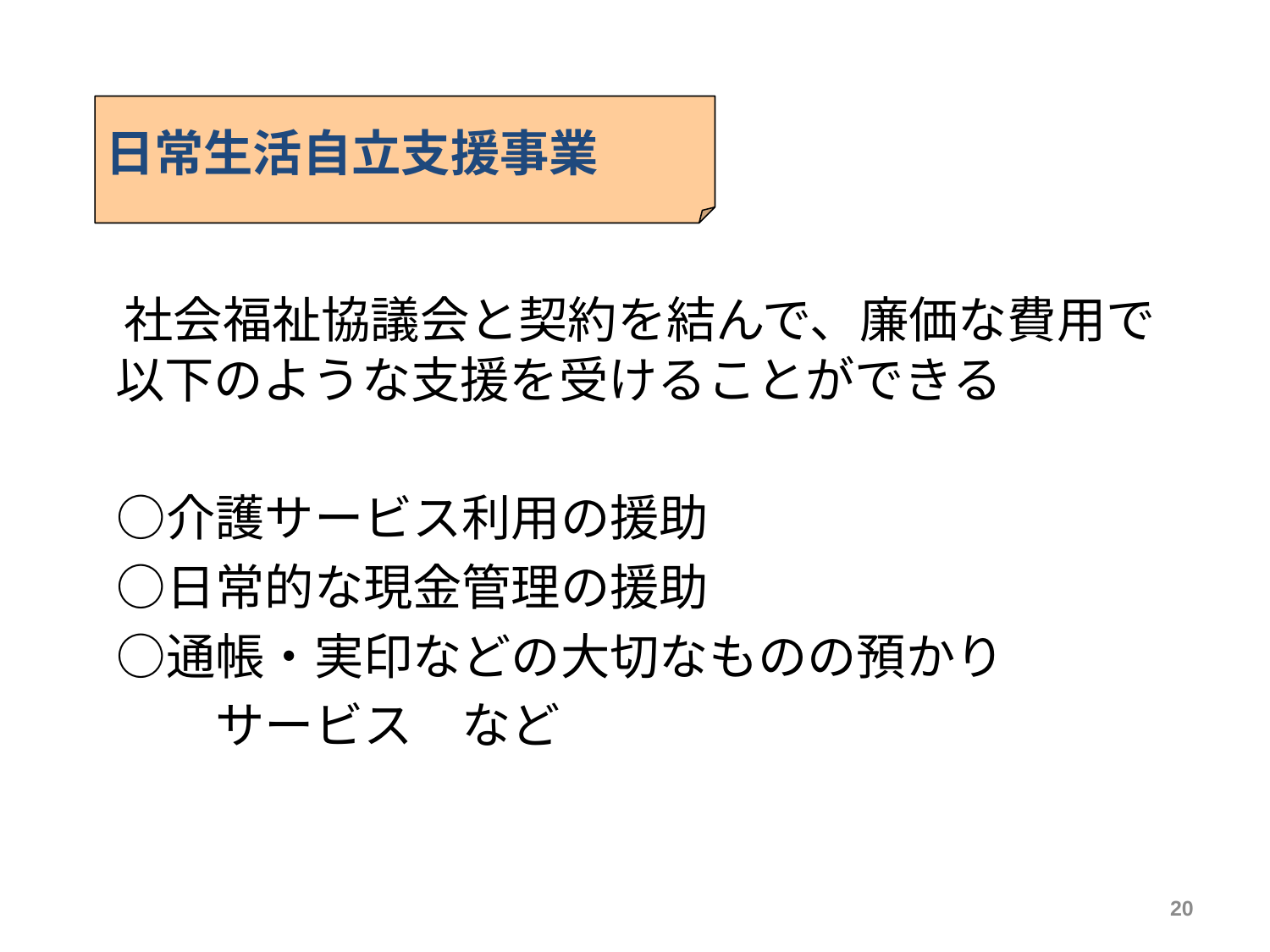

日常生活自立支援事業
　社会福祉協議会と契約を結んで、廉価な費用で以下のような支援を受けることができる

　○介護サービス利用の援助
　○日常的な現金管理の援助
　○通帳・実印などの大切なものの預かり
　　　サービス　など
20